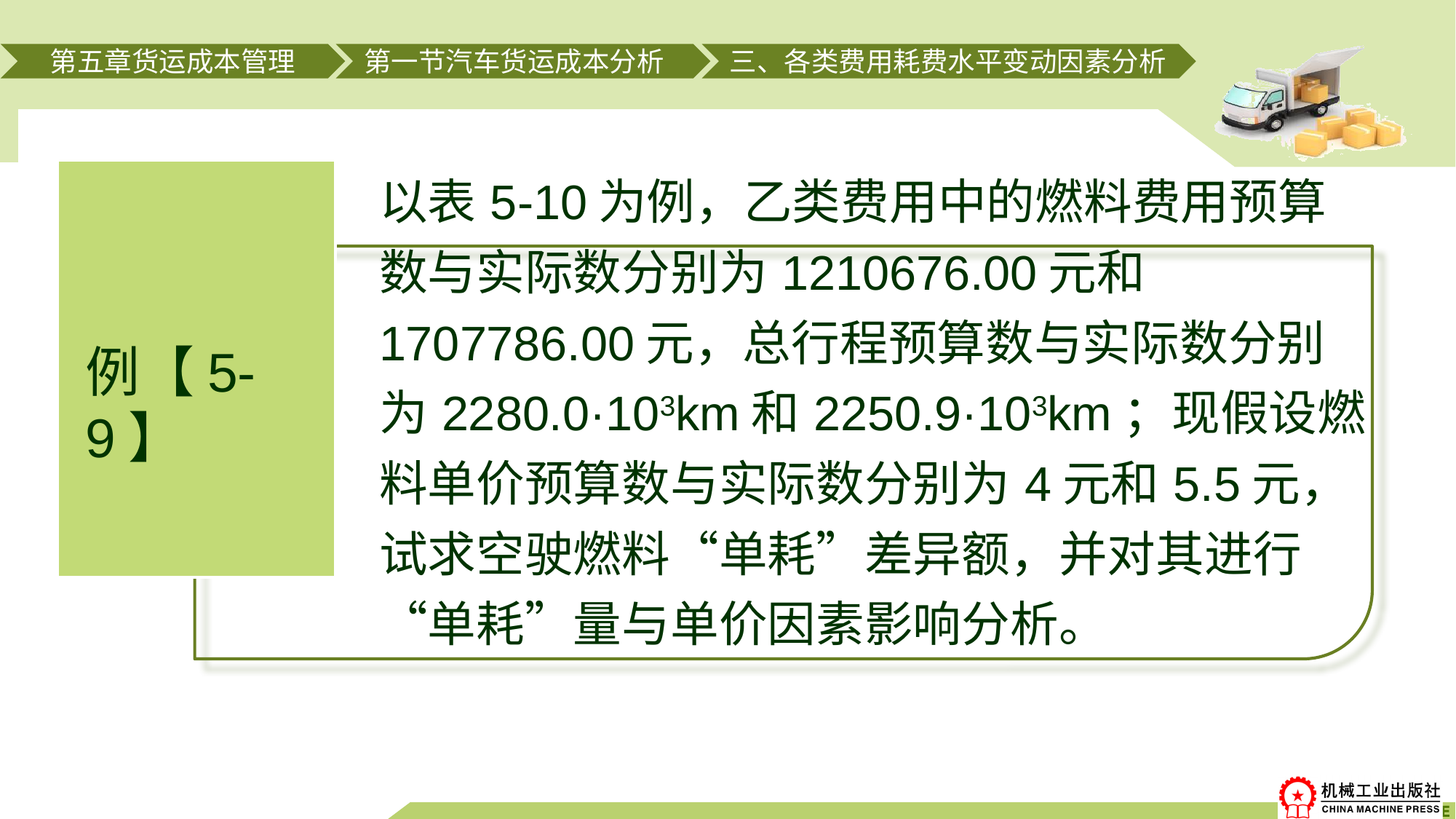

第五章货运成本管理
第一节汽车货运成本分析
三、各类费用耗费水平变动因素分析
以表5-10为例，乙类费用中的燃料费用预算数与实际数分别为1210676.00元和1707786.00元，总行程预算数与实际数分别为2280.0·103km和2250.9·103km；现假设燃料单价预算数与实际数分别为4元和5.5元，试求空驶燃料“单耗”差异额，并对其进行“单耗”量与单价因素影响分析。

例【5-9】